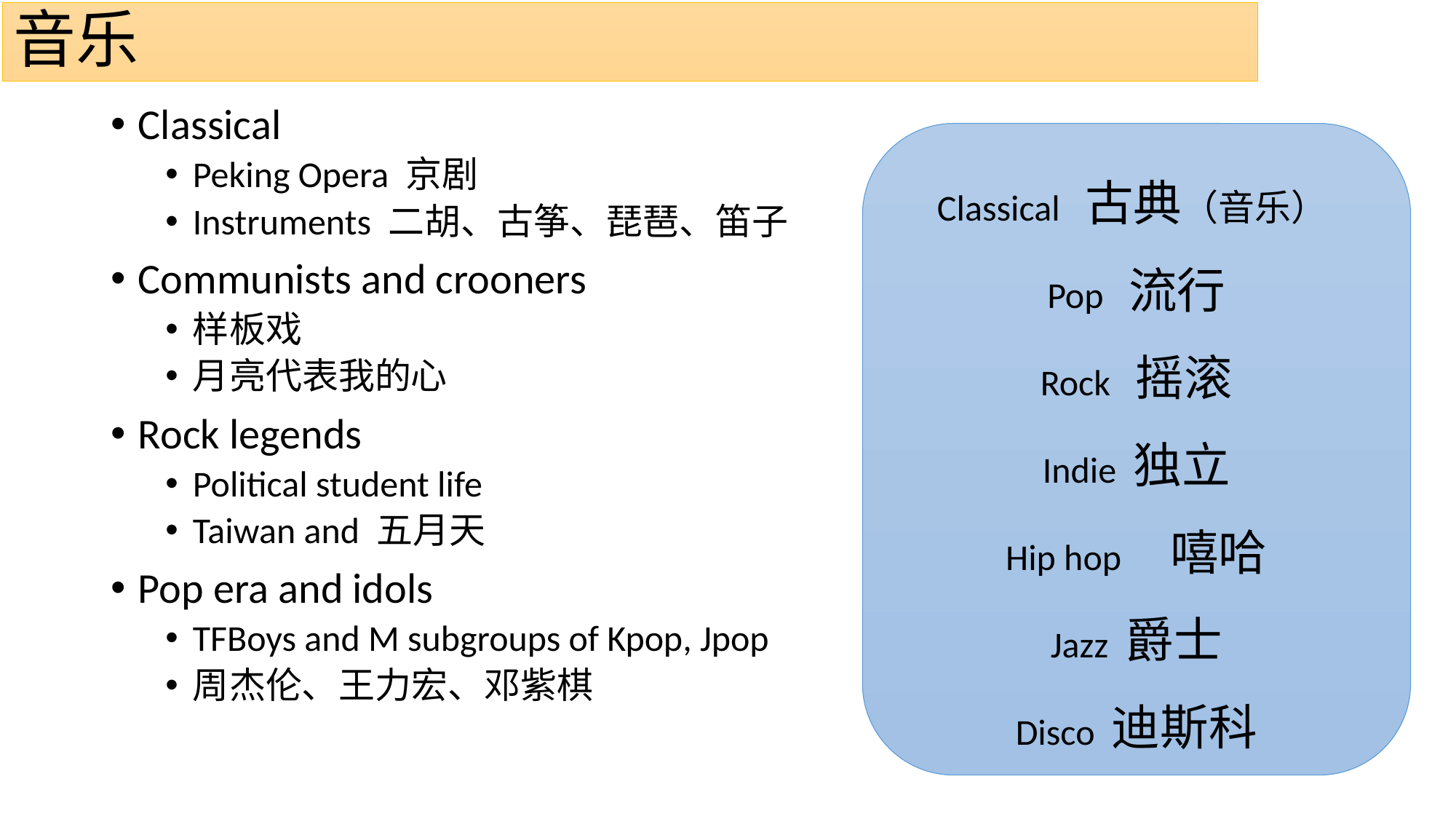

# 音乐
Classical
Peking Opera 京剧
Instruments 二胡、古筝、琵琶、笛子
Communists and crooners
样板戏
月亮代表我的心
Rock legends
Political student life
Taiwan and 五月天
Pop era and idols
TFBoys and M subgroups of Kpop, Jpop
周杰伦、王力宏、邓紫棋
Classical  古典（音乐）
Pop  流行
Rock  摇滚
Indie 独立
Hip hop  嘻哈
Jazz 爵士
Disco 迪斯科